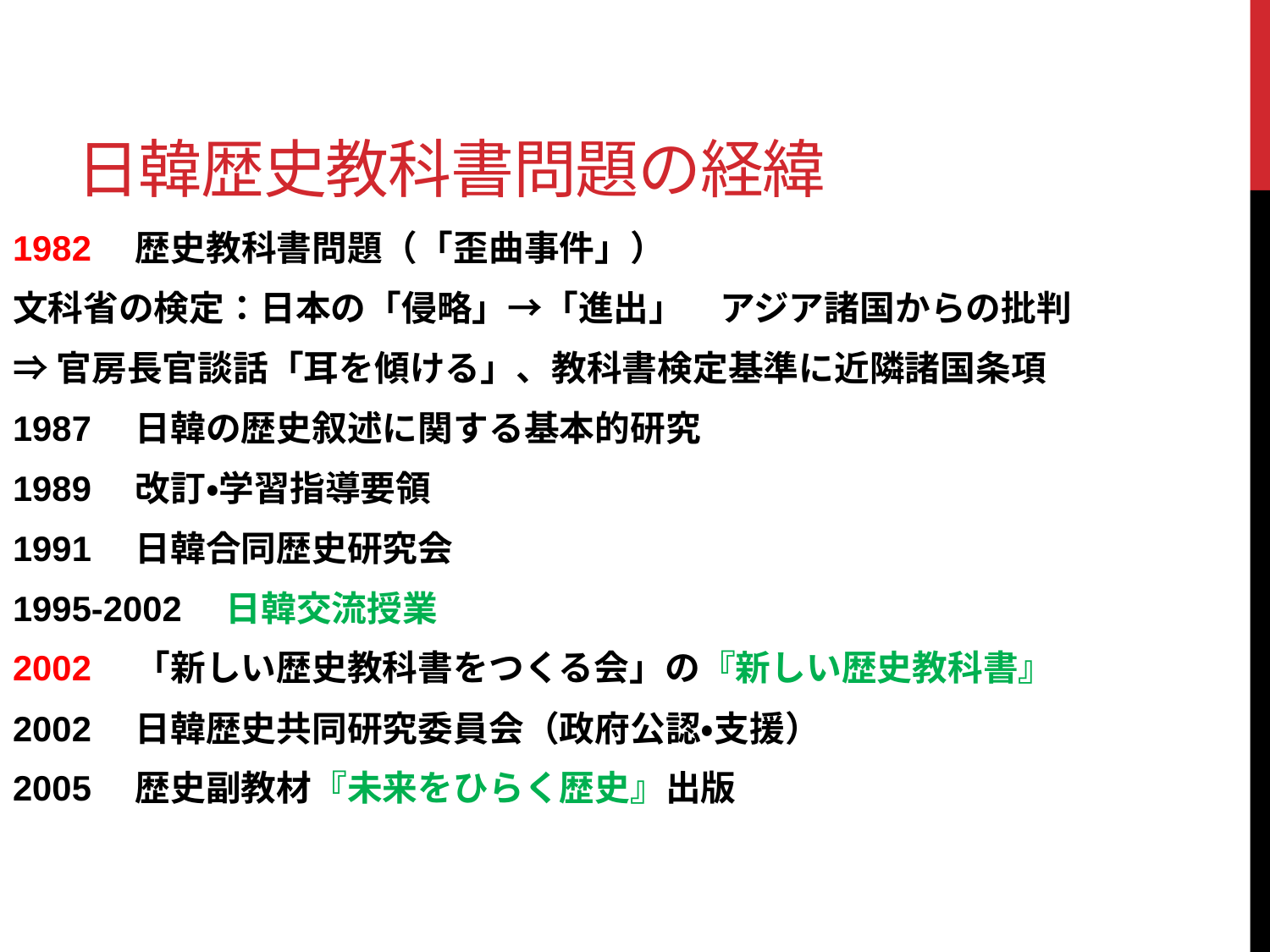

# 日韓歴史教科書問題の経緯
1982　歴史教科書問題（「歪曲事件」）
文科省の検定：日本の「侵略」→「進出」　アジア諸国からの批判
⇒官房長官談話「耳を傾ける」、教科書検定基準に近隣諸国条項
1987　日韓の歴史叙述に関する基本的研究
1989　改訂・学習指導要領
1991　日韓合同歴史研究会
1995-2002　日韓交流授業
2002　「新しい歴史教科書をつくる会」の『新しい歴史教科書』
2002　日韓歴史共同研究委員会（政府公認・支援）
2005　歴史副教材『未来をひらく歴史』出版